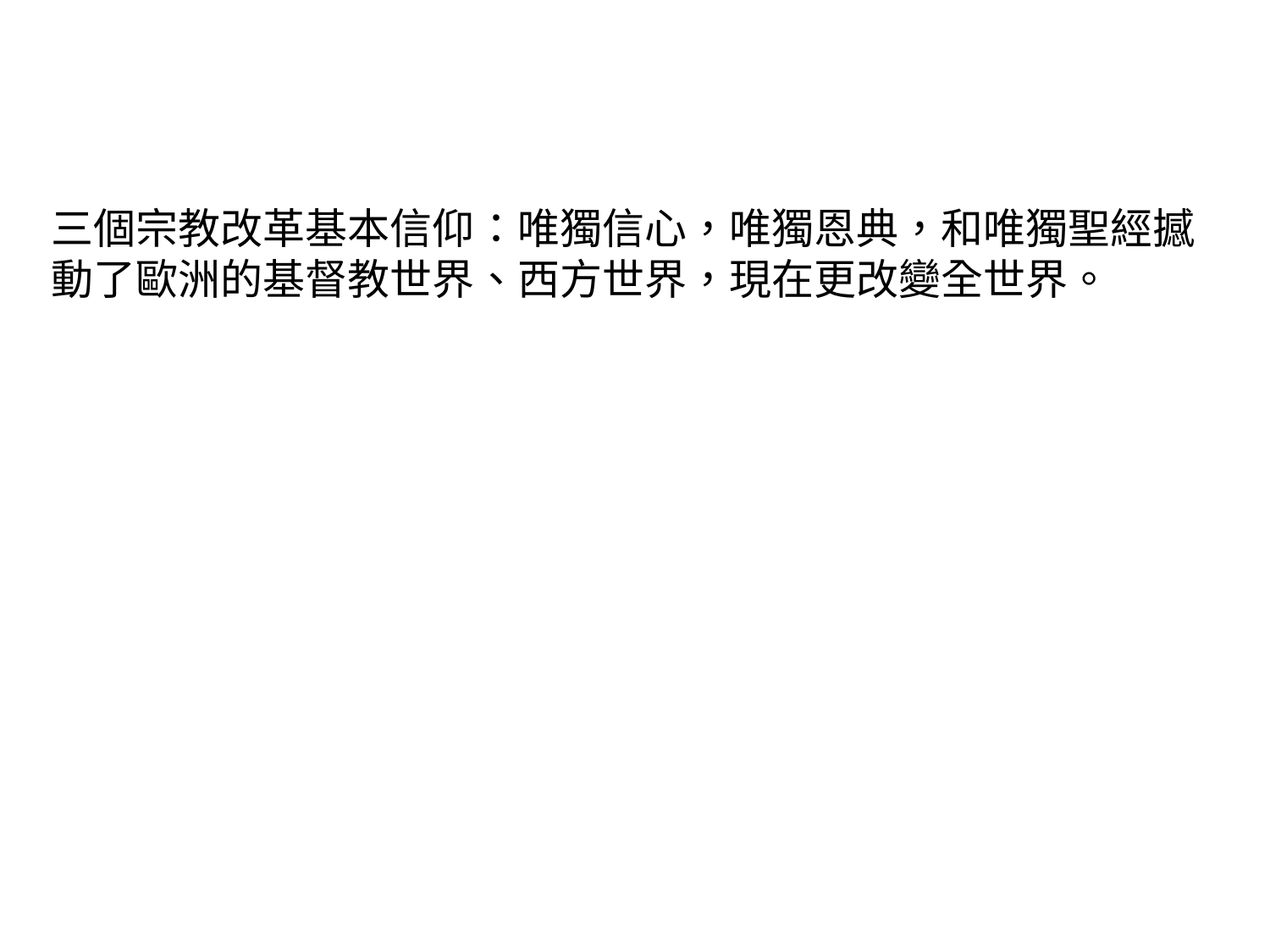

三個宗教改革基本信仰：唯獨信心，唯獨恩典，和唯獨聖經撼
動了歐洲的基督教世界、西方世界，現在更改變全世界。